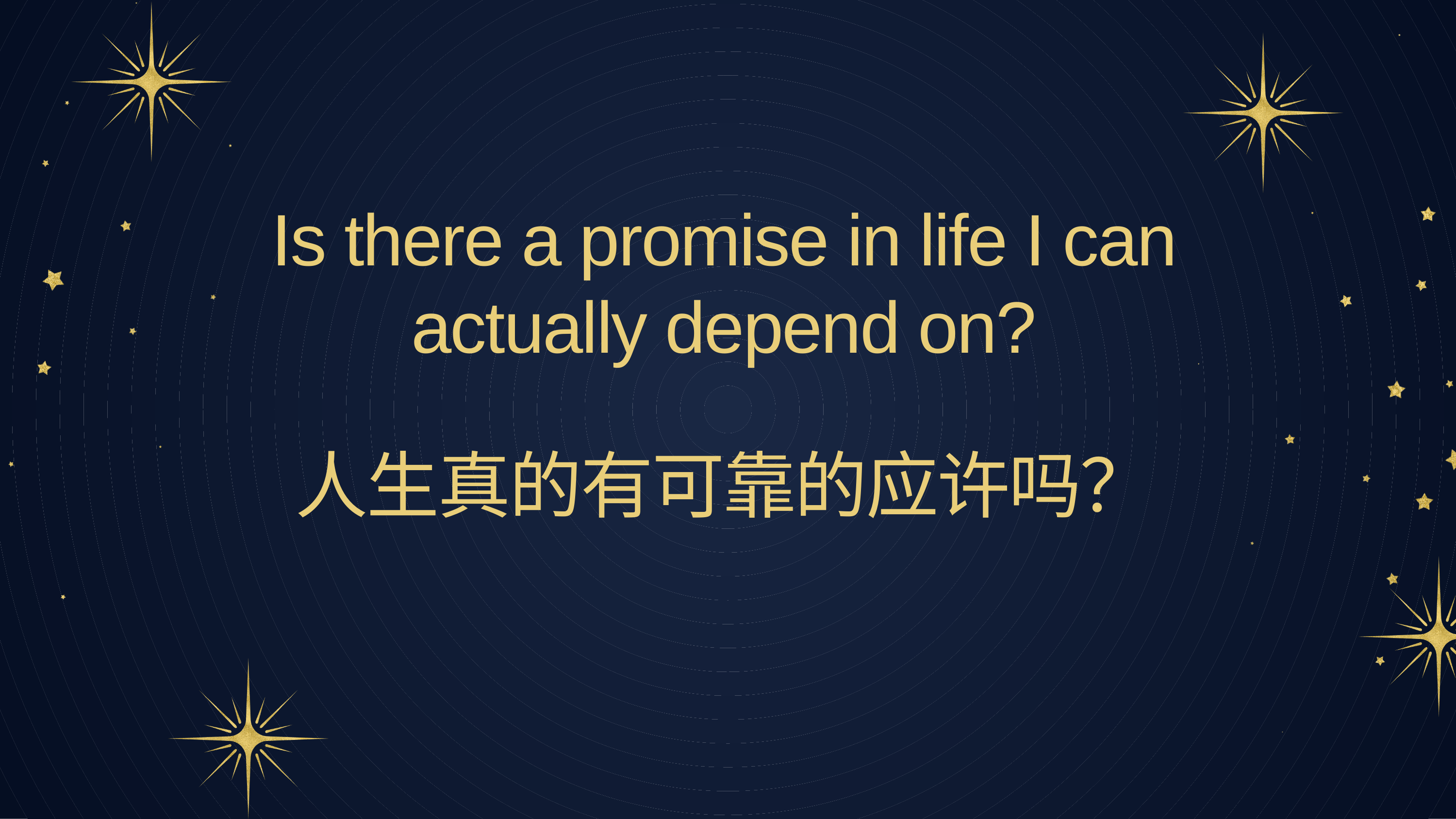

Is there a promise in life I can actually depend on?

人生真的有可靠的应许吗？